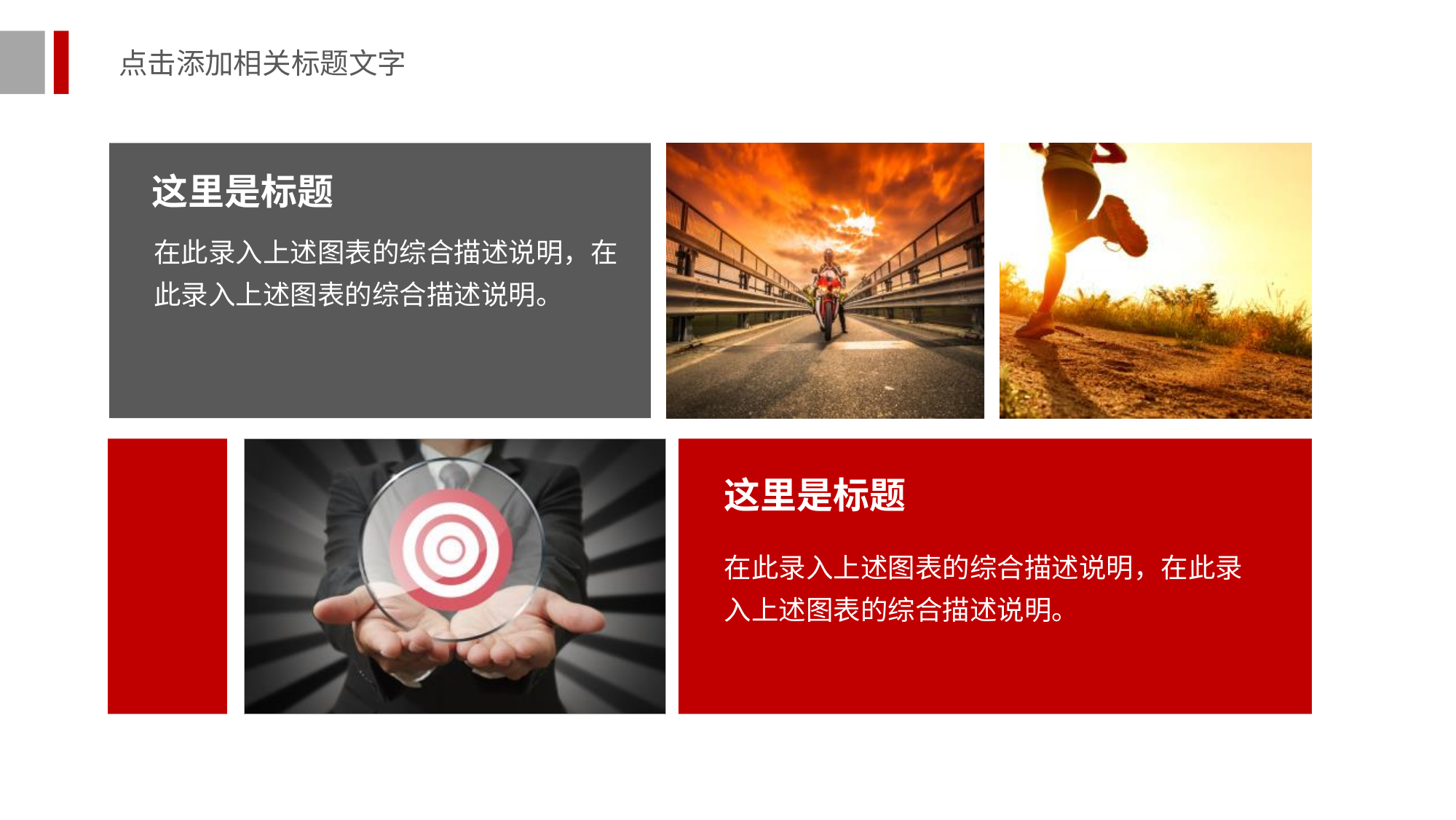

点击添加相关标题文字

这里是标题
在此录入上述图表的综合描述说明，在此录入上述图表的综合描述说明。

这里是标题
在此录入上述图表的综合描述说明，在此录入上述图表的综合描述说明。